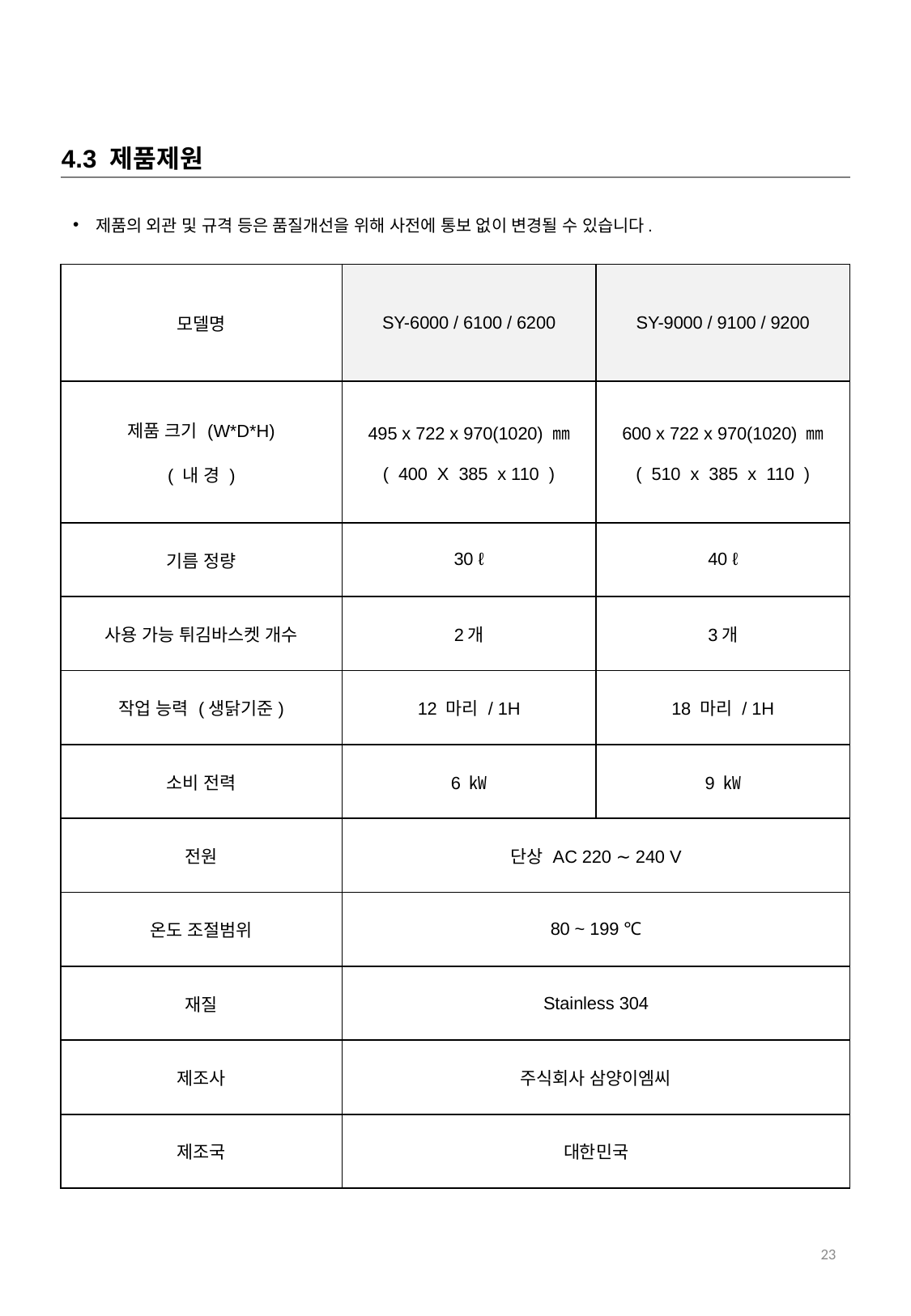

4.3 제품제원
제품의 외관 및 규격 등은 품질개선을 위해 사전에 통보 없이 변경될 수 있습니다.
| 모델명 | SY-6000 / 6100 / 6200 | SY-9000 / 9100 / 9200 |
| --- | --- | --- |
| 제품 크기 (W\*D\*H) ( 내 경 ) | 495 x 722 x 970(1020) ㎜ ( 400 X 385 x 110 ) | 600 x 722 x 970(1020) ㎜ ( 510 x 385 x 110 ) |
| 기름 정량 | 30 ℓ | 40 ℓ |
| 사용 가능 튀김바스켓 개수 | 2개 | 3개 |
| 작업 능력 (생닭기준) | 12 마리 / 1H | 18 마리 / 1H |
| 소비 전력 | 6 ㎾ | 9 ㎾ |
| 전원 | 단상 AC 220 ∼ 240 V |  |
| 온도 조절범위 | 80 ~ 199 ℃ |  |
| 재질 | Stainless 304 |  |
| 제조사 | 주식회사 삼양이엠씨 |  |
| 제조국 | 대한민국 |  |
23